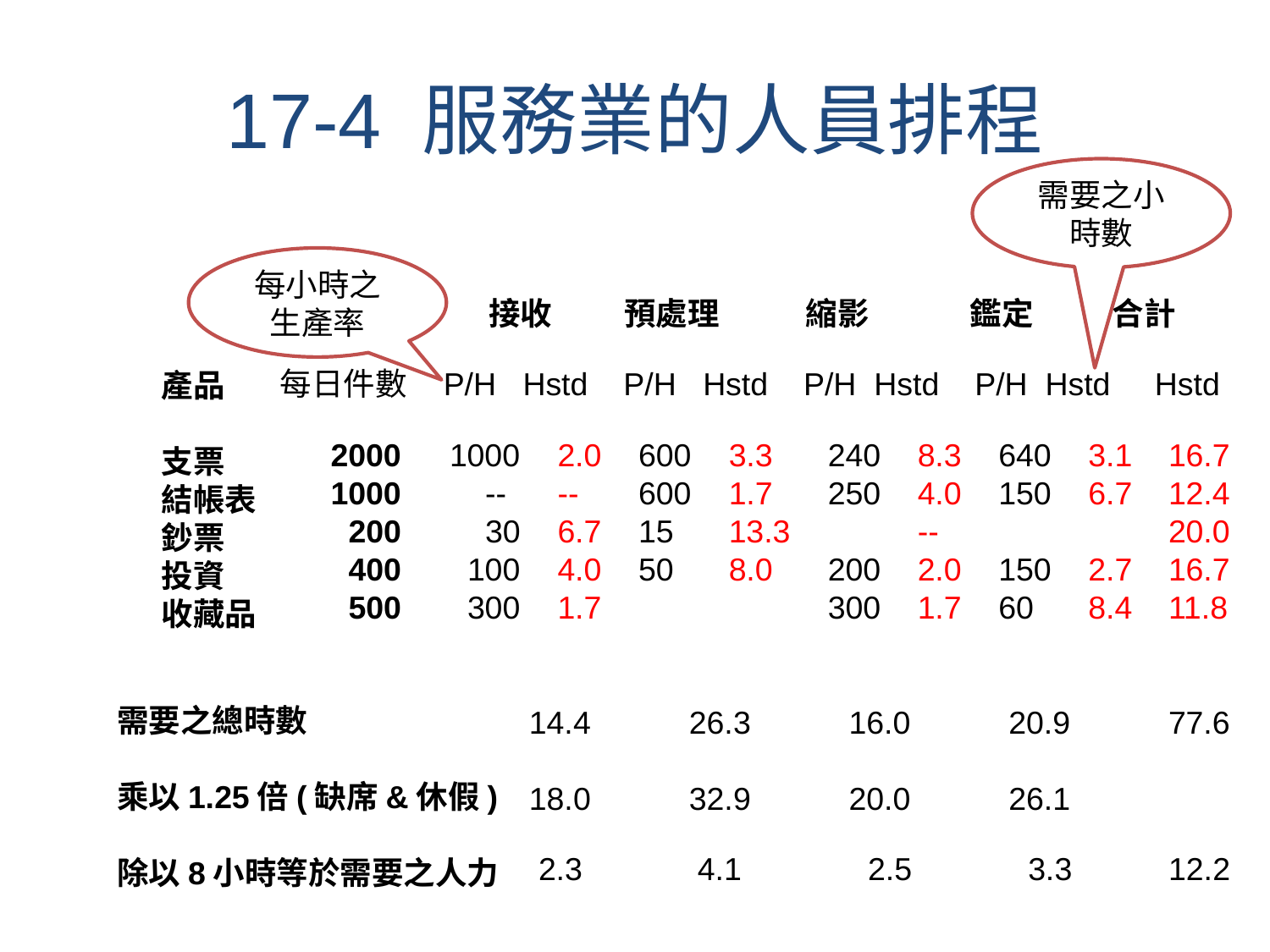

# 17-4 服務業的人員排程
需要之小時數
每小時之生產率
接收          預處理            縮影              鑑定           合計
                每日件數    P/H   Hstd    P/H   Hstd    P/H  Hstd    P/H  Hstd     Hstd
產品

支票
結帳表
鈔票
投資
收藏品
2000
1000
  200
  400
  500
1000
    --
    30
  100
  300
2.0
--
6.7
4.0
1.7
600
600
15
50
3.3
1.7
13.3
8.0
240
250

200
300
8.3
4.0
--
2.0
1.7
640
150

150
60
3.1
6.7

2.7
8.4
16.7
12.4
20.0
16.7
11.8
需要之總時數

乘以1.25倍(缺席&休假)

除以8小時等於需要之人力

14.4

18.0
26.3

32.9
16.0

20.0
20.9

26.1
77.6
2.3
4.1
2.5
3.3
12.2